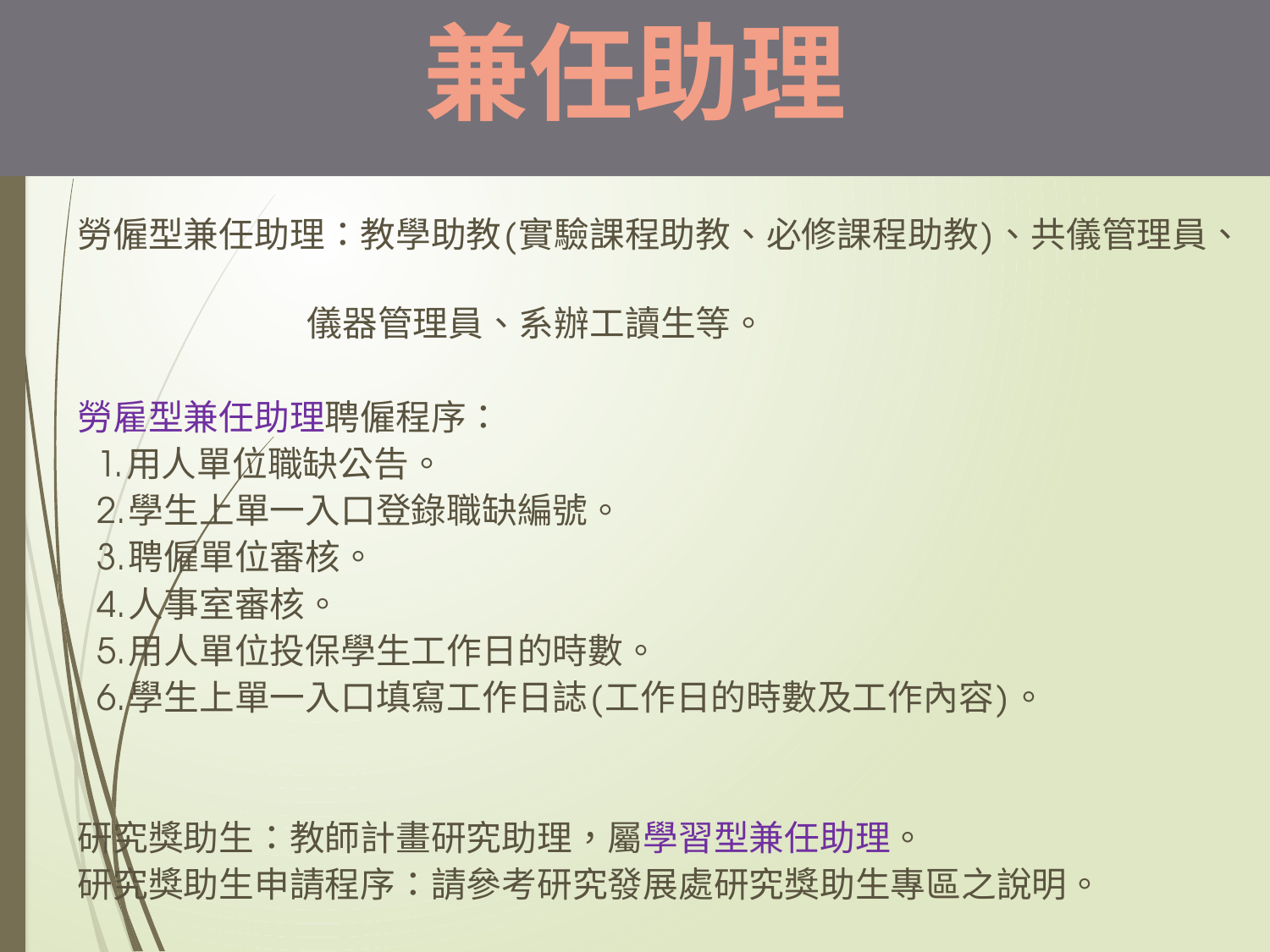

# 兼任助理
勞僱型兼任助理：教學助教(實驗課程助教、必修課程助教)、共儀管理員、
                             儀器管理員、系辦工讀生等。

勞雇型兼任助理聘僱程序：
  1.用人單位職缺公告。
  2.學生上單一入口登錄職缺編號。
  3.聘僱單位審核。
  4.人事室審核。
  5.用人單位投保學生工作日的時數。
  6.學生上單一入口填寫工作日誌(工作日的時數及工作內容)。

研究獎助生：教師計畫研究助理，屬學習型兼任助理。
研究獎助生申請程序：請參考研究發展處研究獎助生專區之說明。